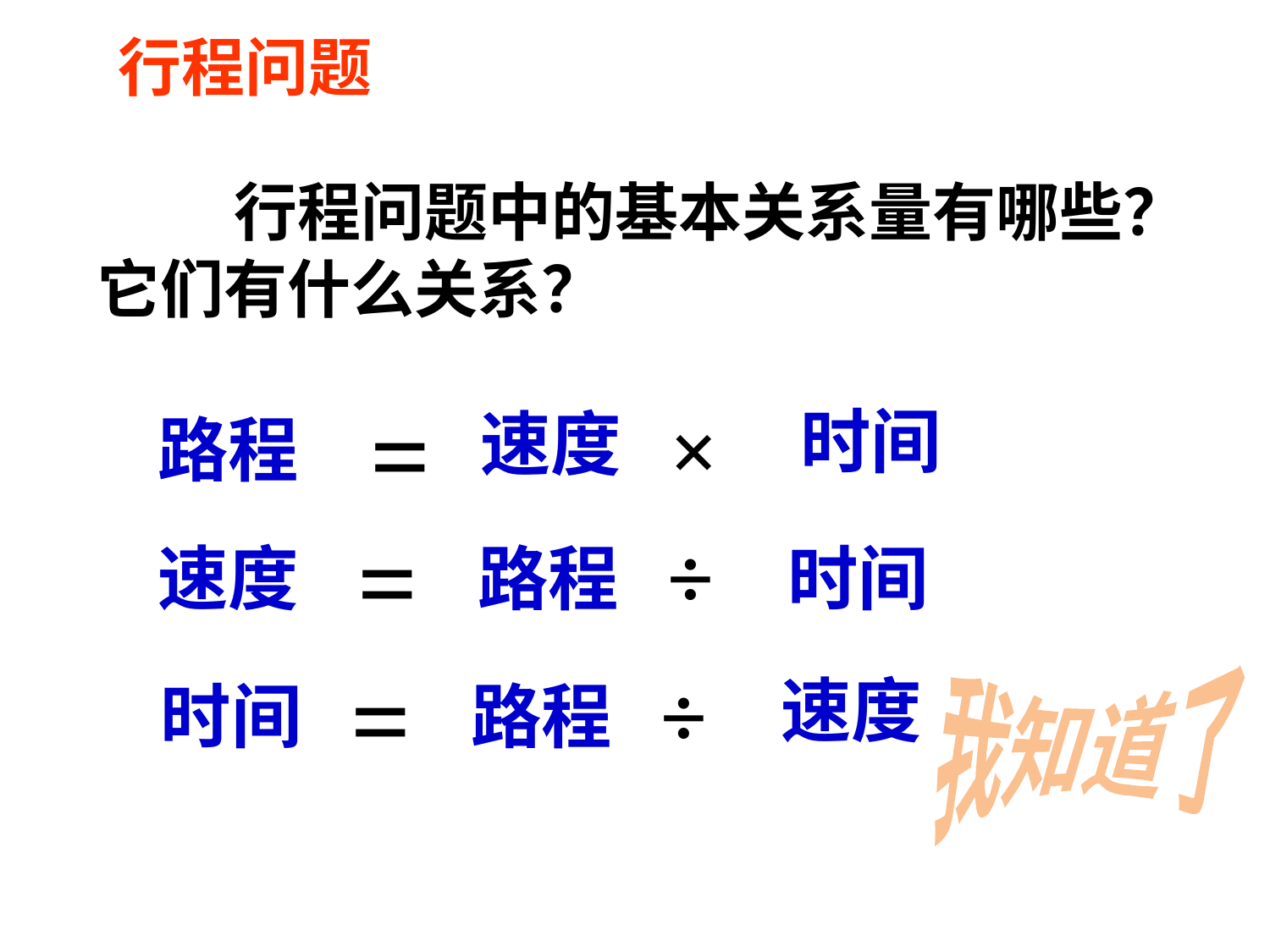

行程问题
        行程问题中的基本关系量有哪些？它们有什么关系？
=
×
时间
速度
路程
=
÷
速度
路程
时间
=
÷
时间
路程
速度
我知道了